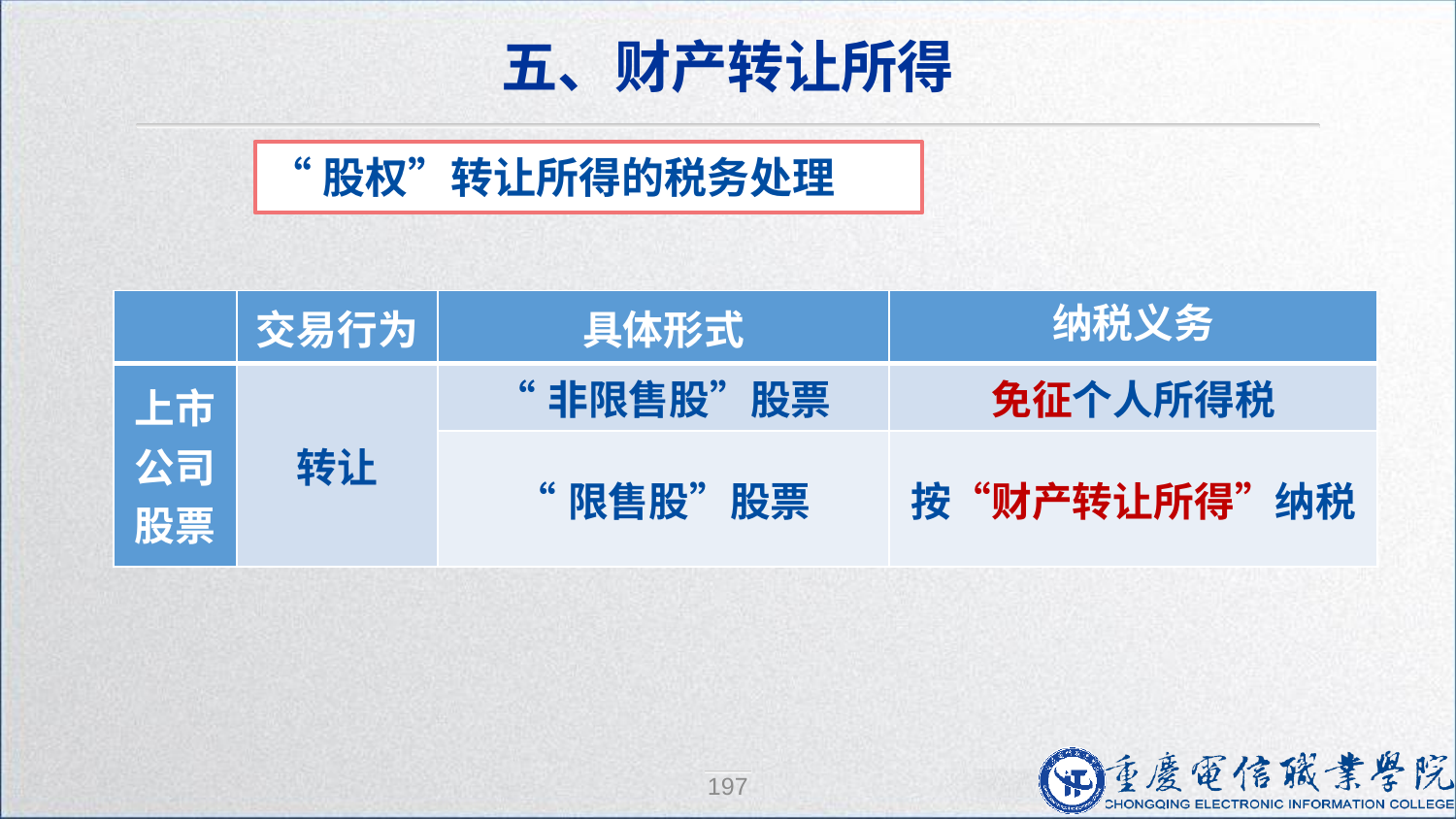

五、财产转让所得
“股权”转让所得的税务处理
|  | 交易行为 | 具体形式 | 纳税义务 |
| --- | --- | --- | --- |
| 上市公司股票 | 转让 | “非限售股”股票 | 免征个人所得税 |
|  |  | “限售股”股票 | 按“财产转让所得”纳税 |
197